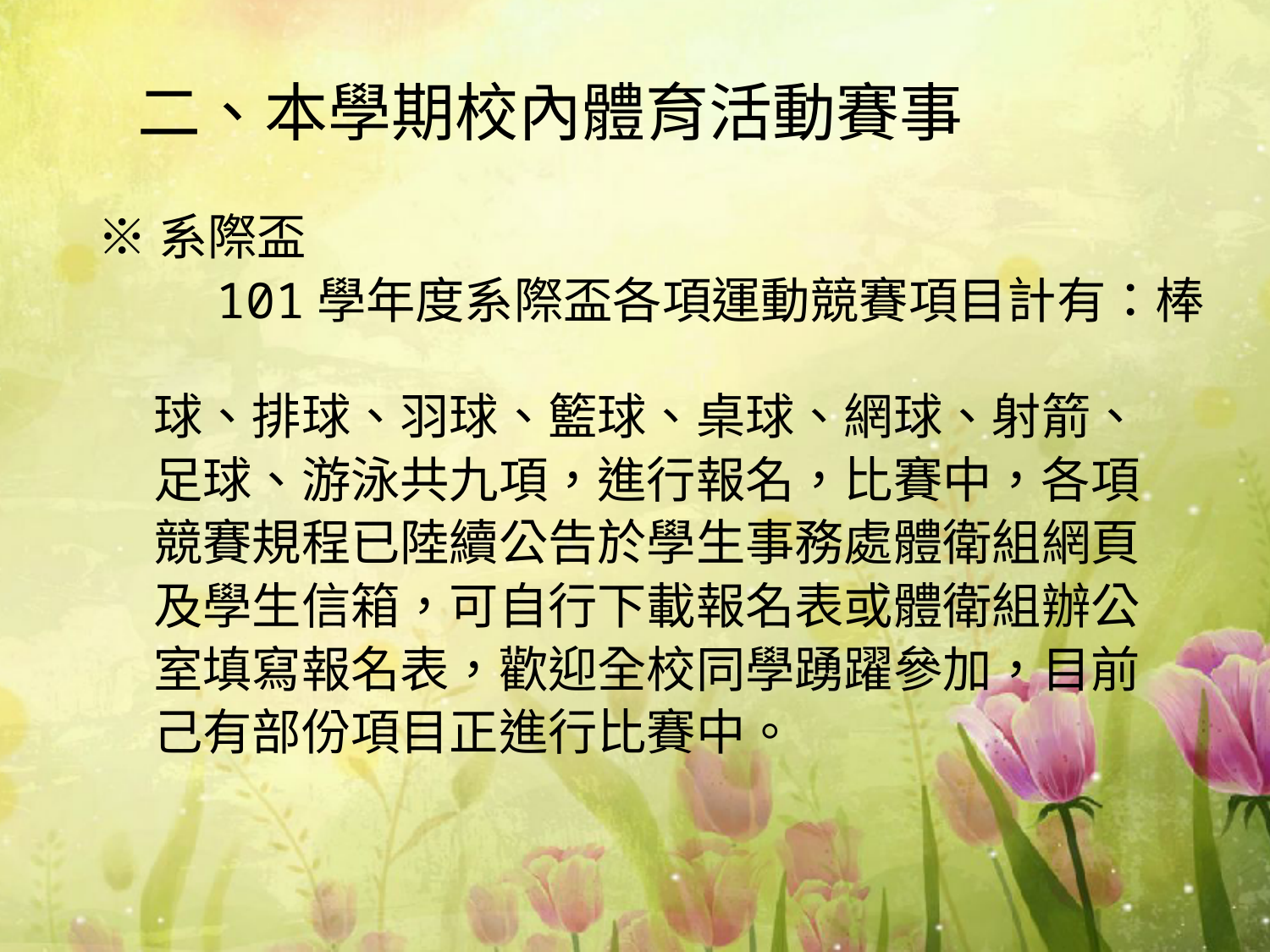

二、本學期校內體育活動賽事
※系際盃
    101學年度系際盃各項運動競賽項目計有：棒
    球、排球、羽球、籃球、桌球、網球、射箭、
    足球、游泳共九項，進行報名，比賽中，各項
    競賽規程已陸續公告於學生事務處體衛組網頁
    及學生信箱，可自行下載報名表或體衛組辦公
    室填寫報名表，歡迎全校同學踴躍參加，目前
    己有部份項目正進行比賽中。